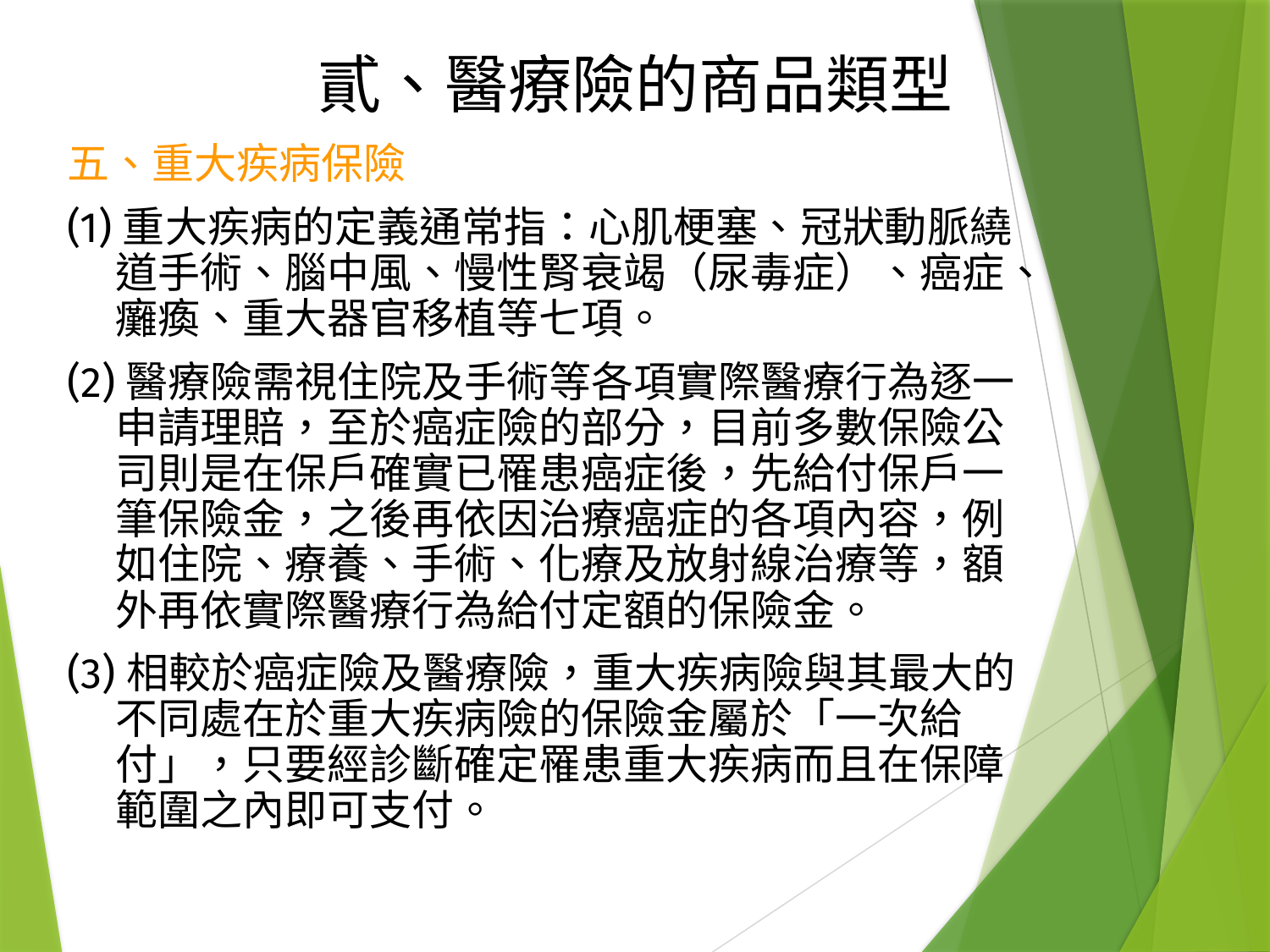

貳、醫療險的商品類型
五、重大疾病保險
(1)重大疾病的定義通常指：心肌梗塞、冠狀動脈繞道手術、腦中風、慢性腎衰竭（尿毒症）、癌症、癱瘓、重大器官移植等七項。
(2)醫療險需視住院及手術等各項實際醫療行為逐一申請理賠，至於癌症險的部分，目前多數保險公司則是在保戶確實已罹患癌症後，先給付保戶一筆保險金，之後再依因治療癌症的各項內容，例如住院、療養、手術、化療及放射線治療等，額外再依實際醫療行為給付定額的保險金。
(3)相較於癌症險及醫療險，重大疾病險與其最大的不同處在於重大疾病險的保險金屬於「一次給付」，只要經診斷確定罹患重大疾病而且在保障範圍之內即可支付。